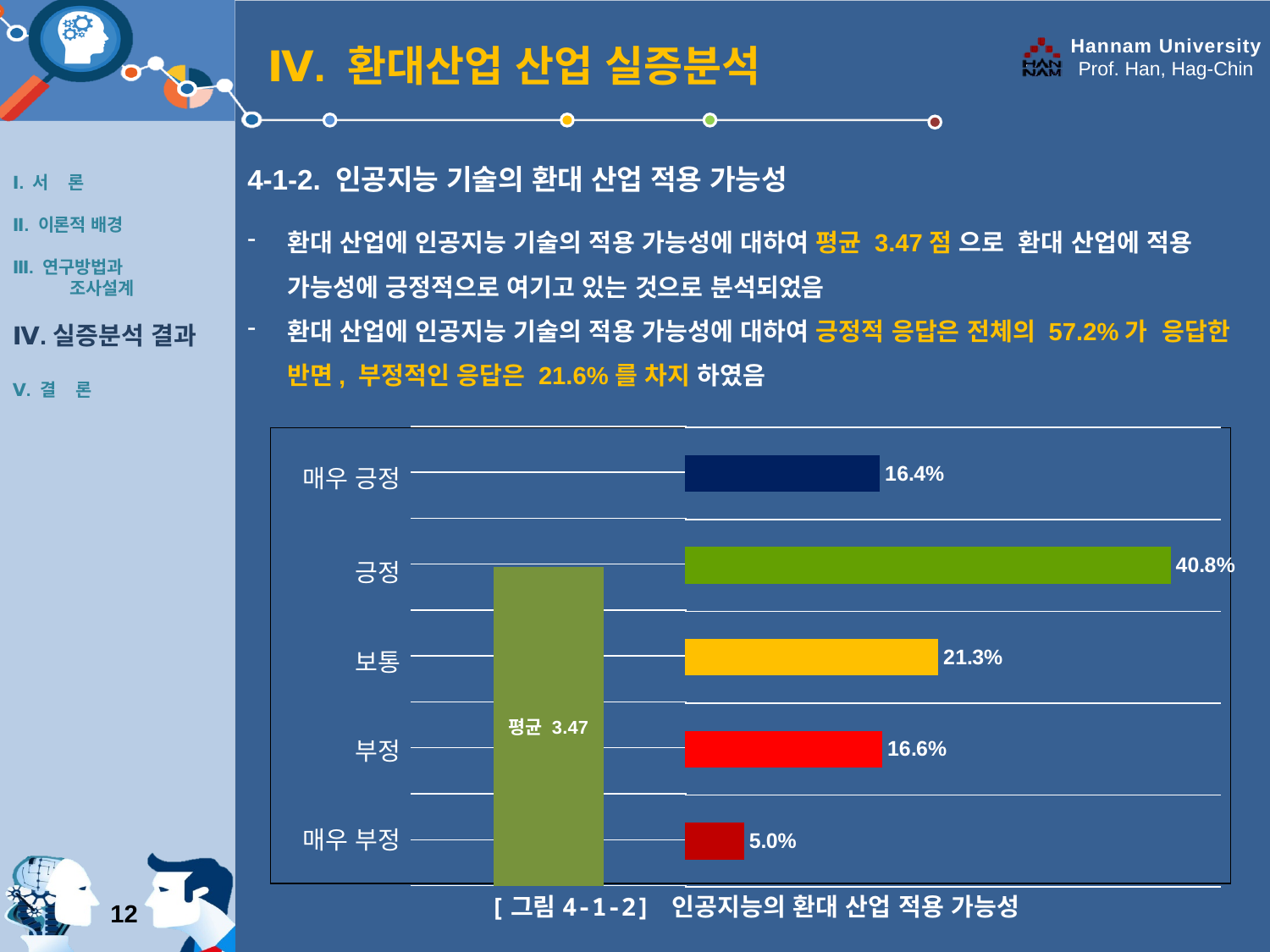

Ⅳ. 환대산업 산업 실증분석
Ⅰ. 서    론

Ⅱ. 이론적 배경

Ⅲ. 연구방법과
           조사설계

Ⅳ.실증분석 결과

Ⅴ. 결    론
4-1-2. 인공지능 기술의 환대 산업 적용 가능성
환대 산업에 인공지능 기술의 적용 가능성에 대하여 평균 3.47점 으로  환대 산업에 적용 가능성에 긍정적으로 여기고 있는 것으로 분석되었음
환대 산업에 인공지능 기술의 적용 가능성에 대하여 긍정적 응답은 전체의 57.2%가  응답한 반면, 부정적인 응답은 21.6%를 차지 하였음

### Chart

| Category | 평균 |
|---|---|

### Chart

| Category |  |
|---|---|
| 매우 부정 | 0.05 |
| 부정 | 0.166 |
| 보통 | 0.213 |
| 긍정 | 0.408 |
| 매우 긍정 | 0.164 |
| 매우 긍정 |  |  |
| --- | --- | --- |
| 긍정 |  |  |
| 보통 |  |  |
| 부정 |  |  |
| 매우 부정 |  |  |
[그림4-1-2] 인공지능의 환대 산업 적용 가능성